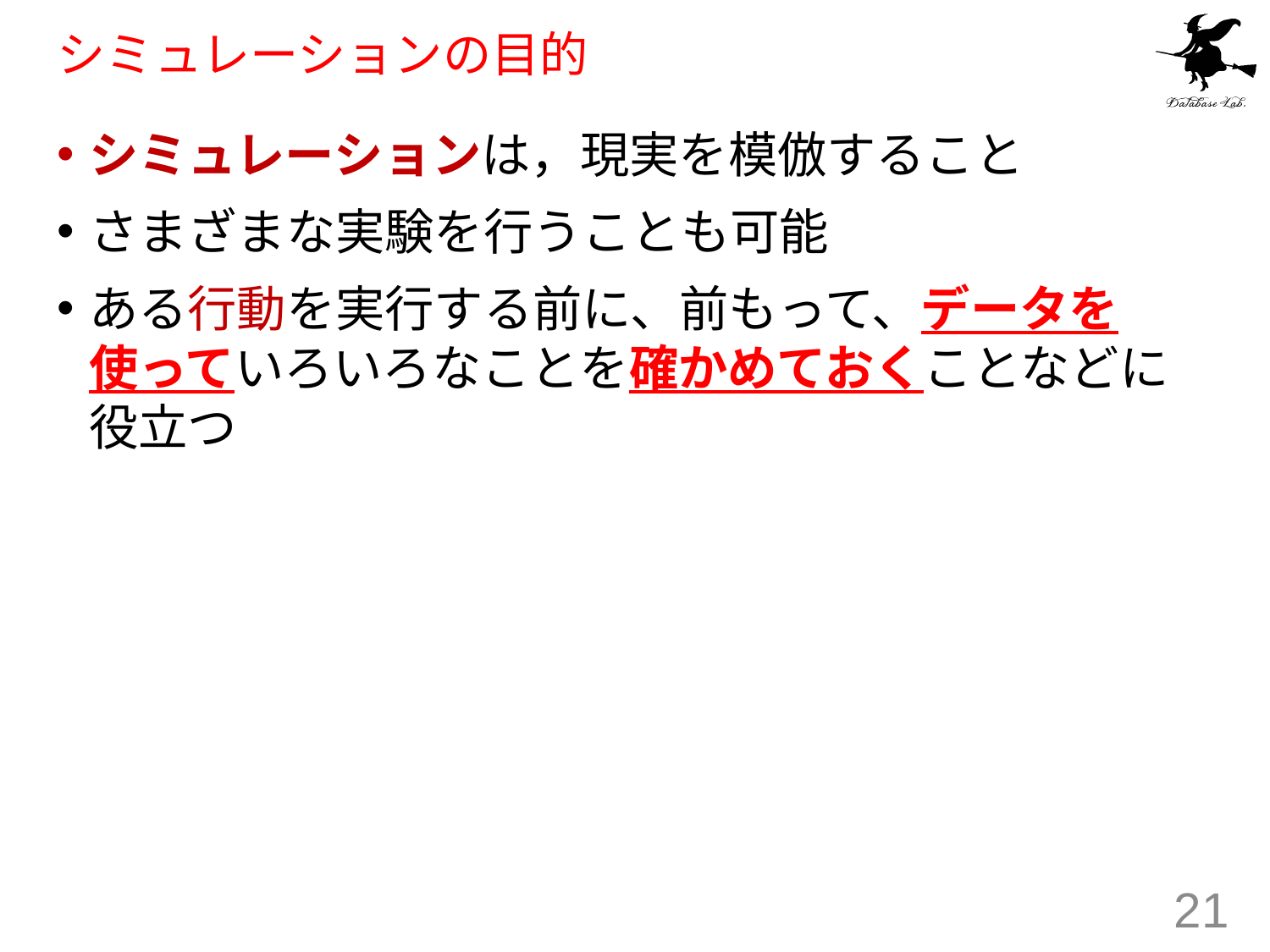

# シミュレーションの目的
シミュレーションは，現実を模倣すること
さまざまな実験を行うことも可能
ある行動を実行する前に、前もって、データを使っていろいろなことを確かめておくことなどに役立つ
21